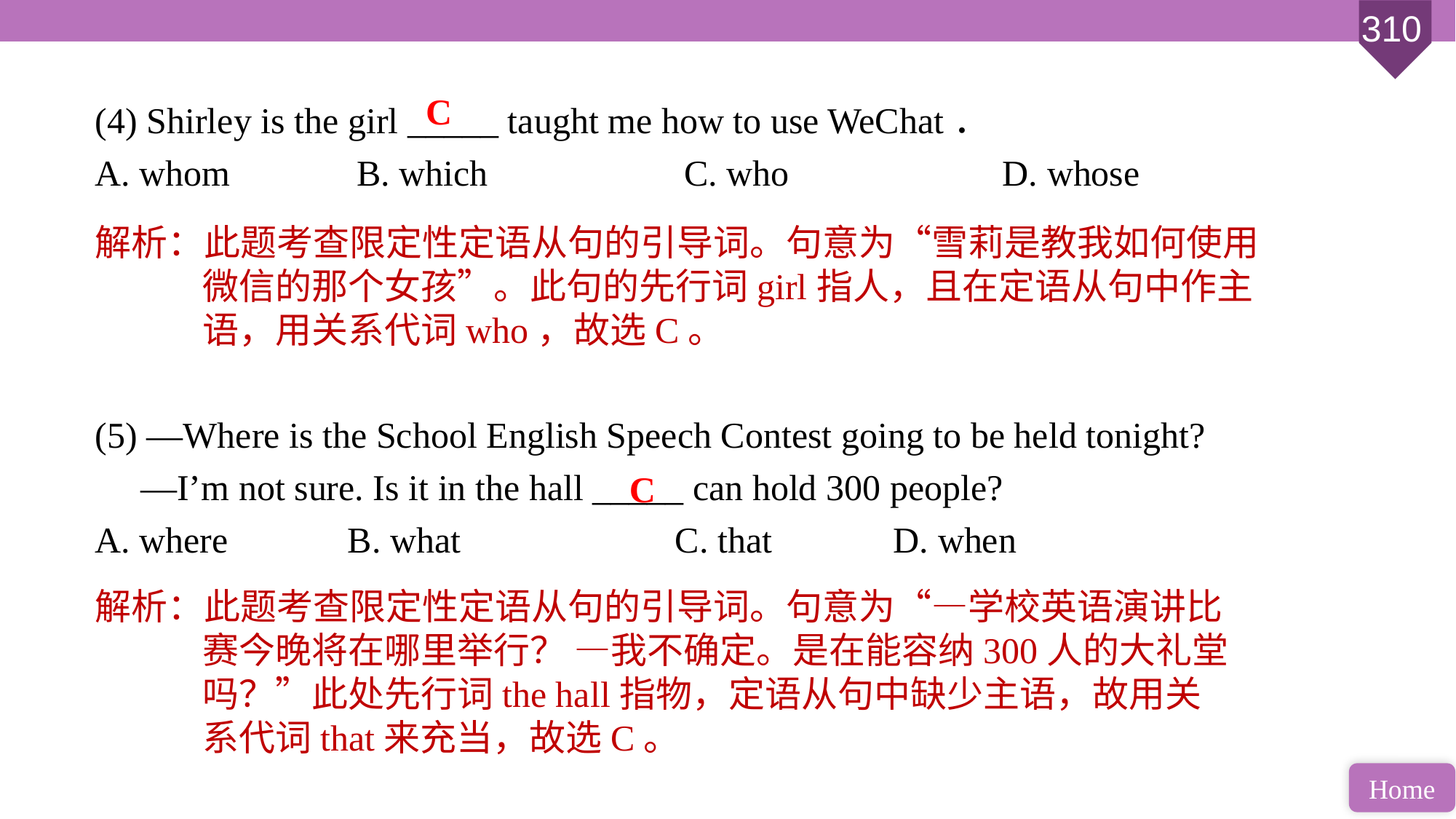

(4) Shirley is the girl _____ taught me how to use WeChat．
A. whom		 B. which		 C. who 		D. whose

(5) —Where is the School English Speech Contest going to be held tonight?
     —I’m not sure. Is it in the hall _____ can hold 300 people?
A. where 		B. what 		C. that		D. when
C
解析：此题考查限定性定语从句的引导词。句意为“雪莉是教我如何使用微信的那个女孩”。此句的先行词girl指人，且在定语从句中作主语，用关系代词who，故选C。
C
解析：此题考查限定性定语从句的引导词。句意为“—学校英语演讲比赛今晚将在哪里举行？ —我不确定。是在能容纳300人的大礼堂吗？”此处先行词the hall指物，定语从句中缺少主语，故用关系代词that来充当，故选C。